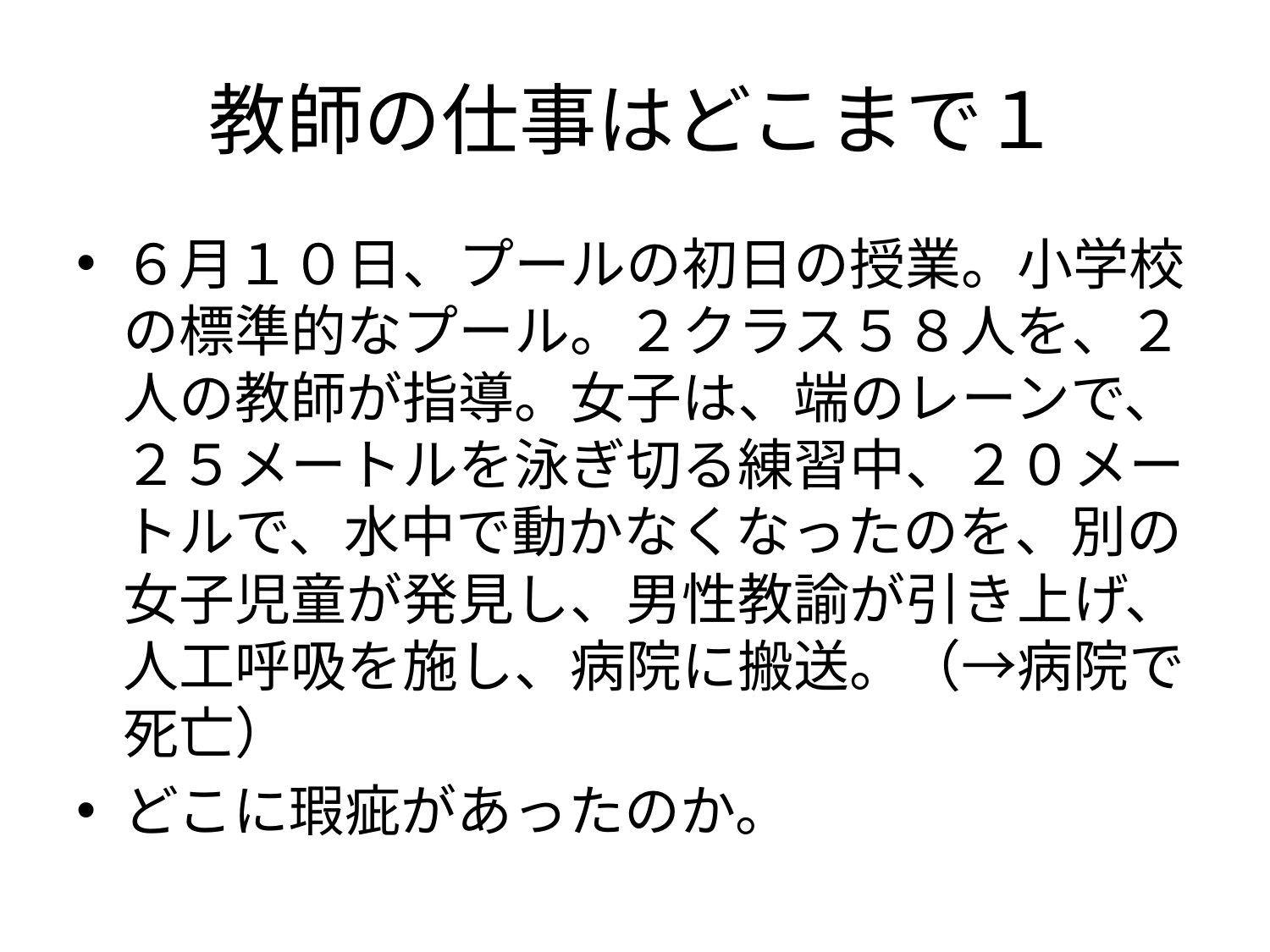

# 教師の仕事はどこまで１
６月１０日、プールの初日の授業。小学校の標準的なプール。２クラス５８人を、２人の教師が指導。女子は、端のレーンで、２５メートルを泳ぎ切る練習中、２０メートルで、水中で動かなくなったのを、別の女子児童が発見し、男性教諭が引き上げ、人工呼吸を施し、病院に搬送。（→病院で死亡）
どこに瑕疵があったのか。